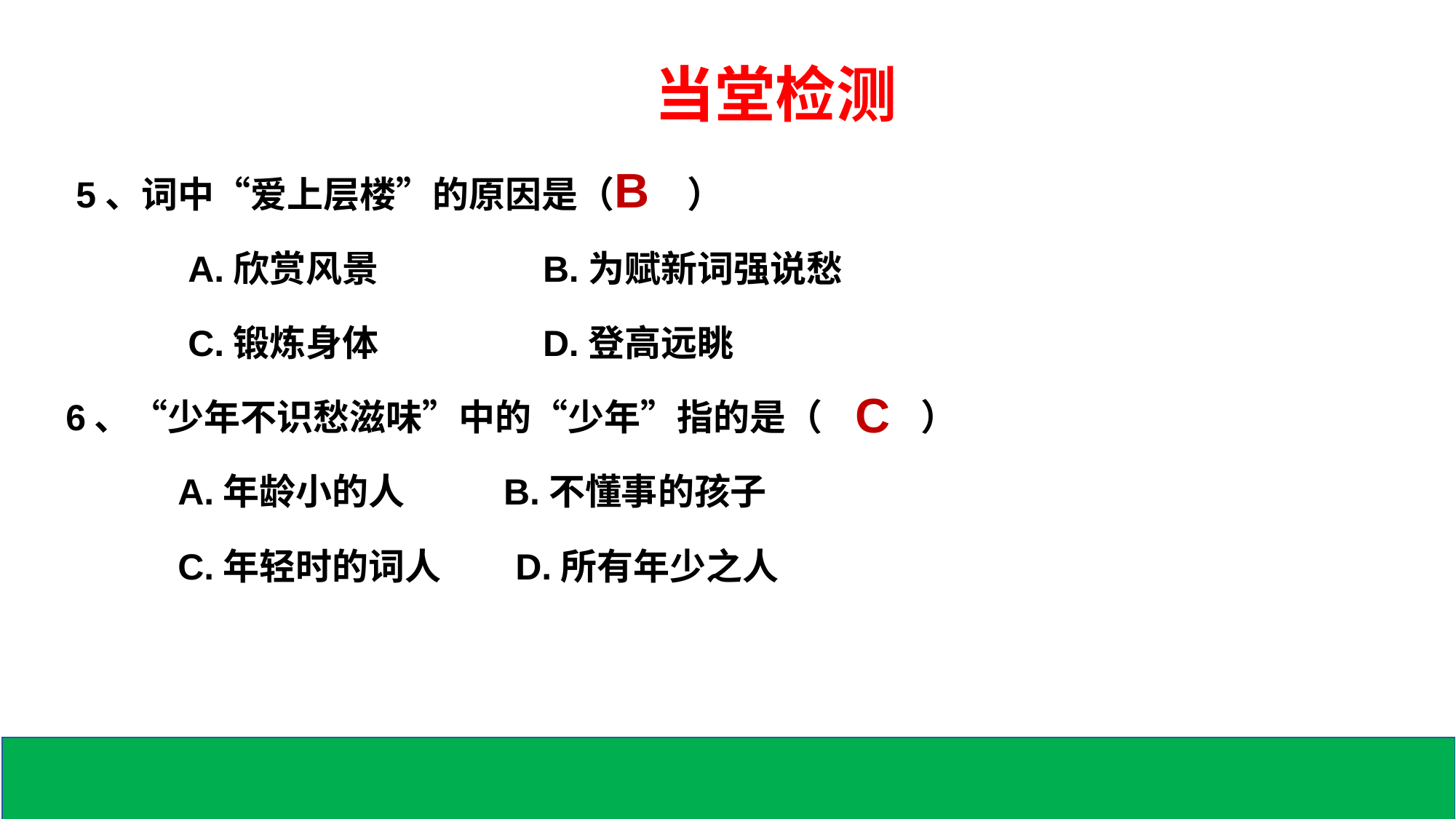

当堂检测
 5、词中“爱上层楼”的原因是（　　）
            A.欣赏风景                   B.为赋新词强说愁
            C.锻炼身体                   D.登高远眺
6、“少年不识愁滋味”中的“少年”指的是（            ）
           A.年龄小的人           B.不懂事的孩子
           C.年轻时的词人        D.所有年少之人
B
C